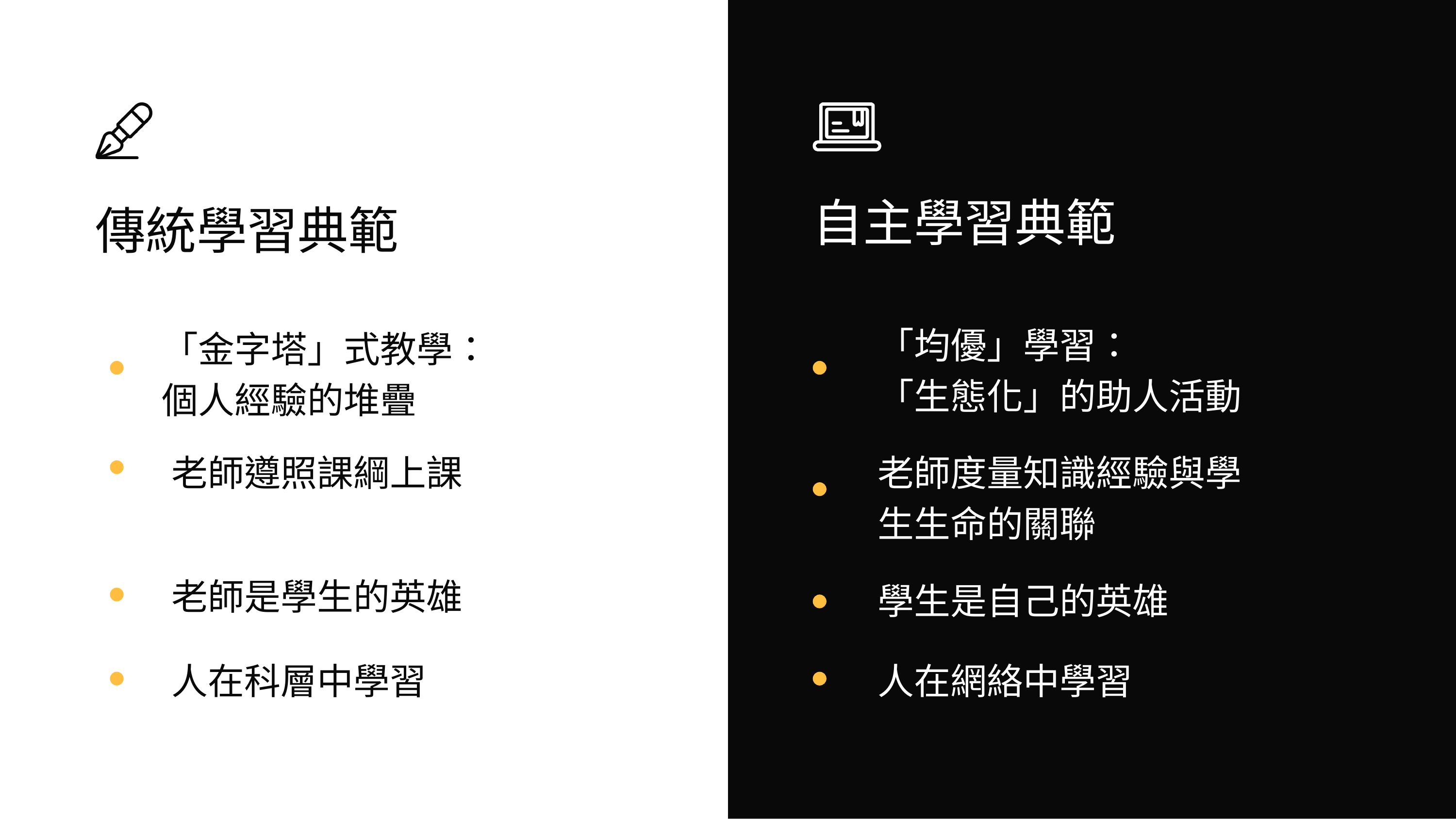

傳統學習典範

自主學習典範
「均優」學習：
「生態化」的助人活動
「金字塔」式教學：
個人經驗的堆疊

老師遵照課綱上課
老師度量知識經驗與學生生命的關聯

老師是學生的英雄
學生是自己的英雄

人在科層中學習
人在網絡中學習